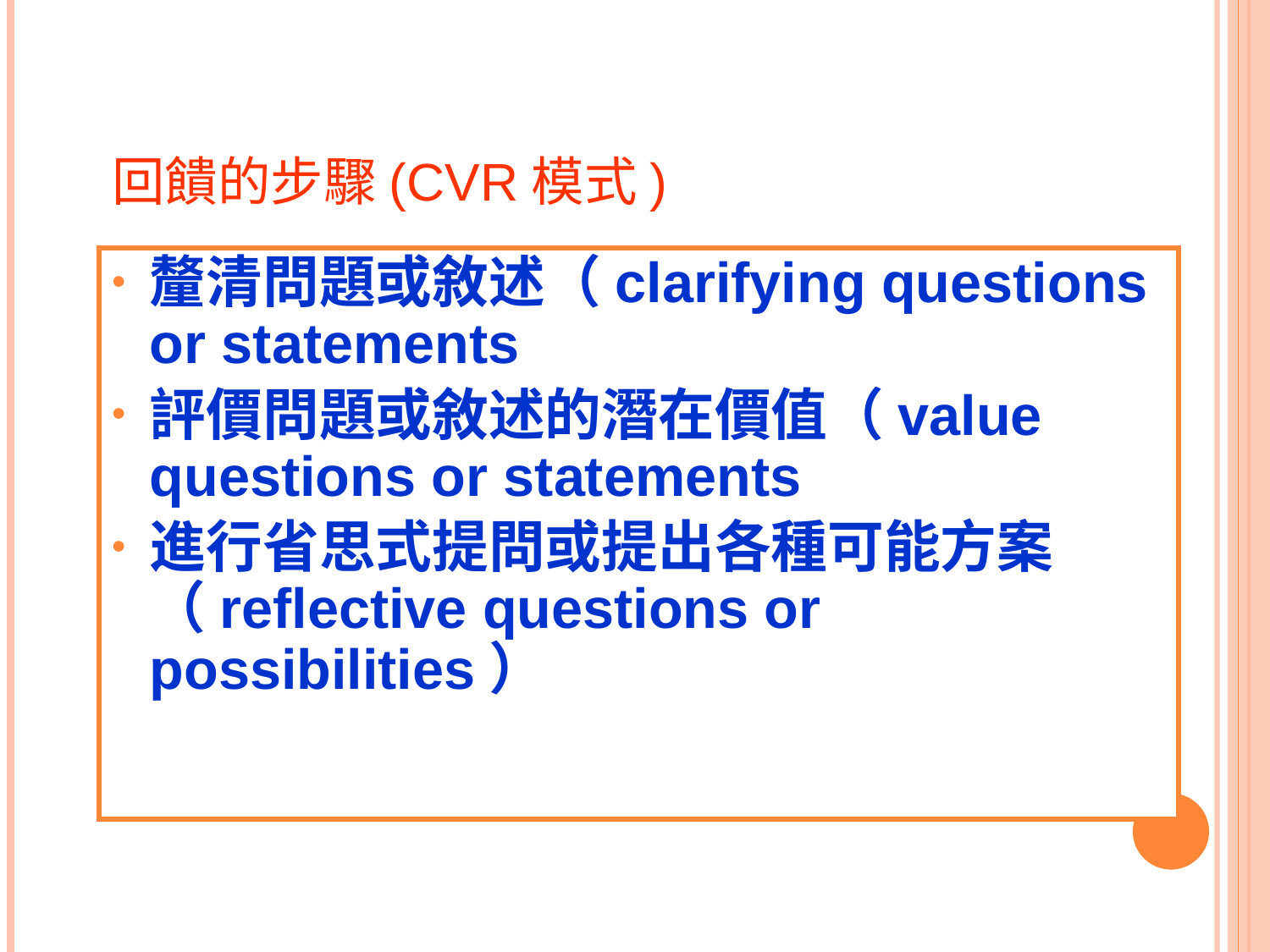

# 回饋的步驟(CVR模式)
釐清問題或敘述（clarifying questions or statements
評價問題或敘述的潛在價值（value questions or statements
進行省思式提問或提出各種可能方案（reflective questions or possibilities）